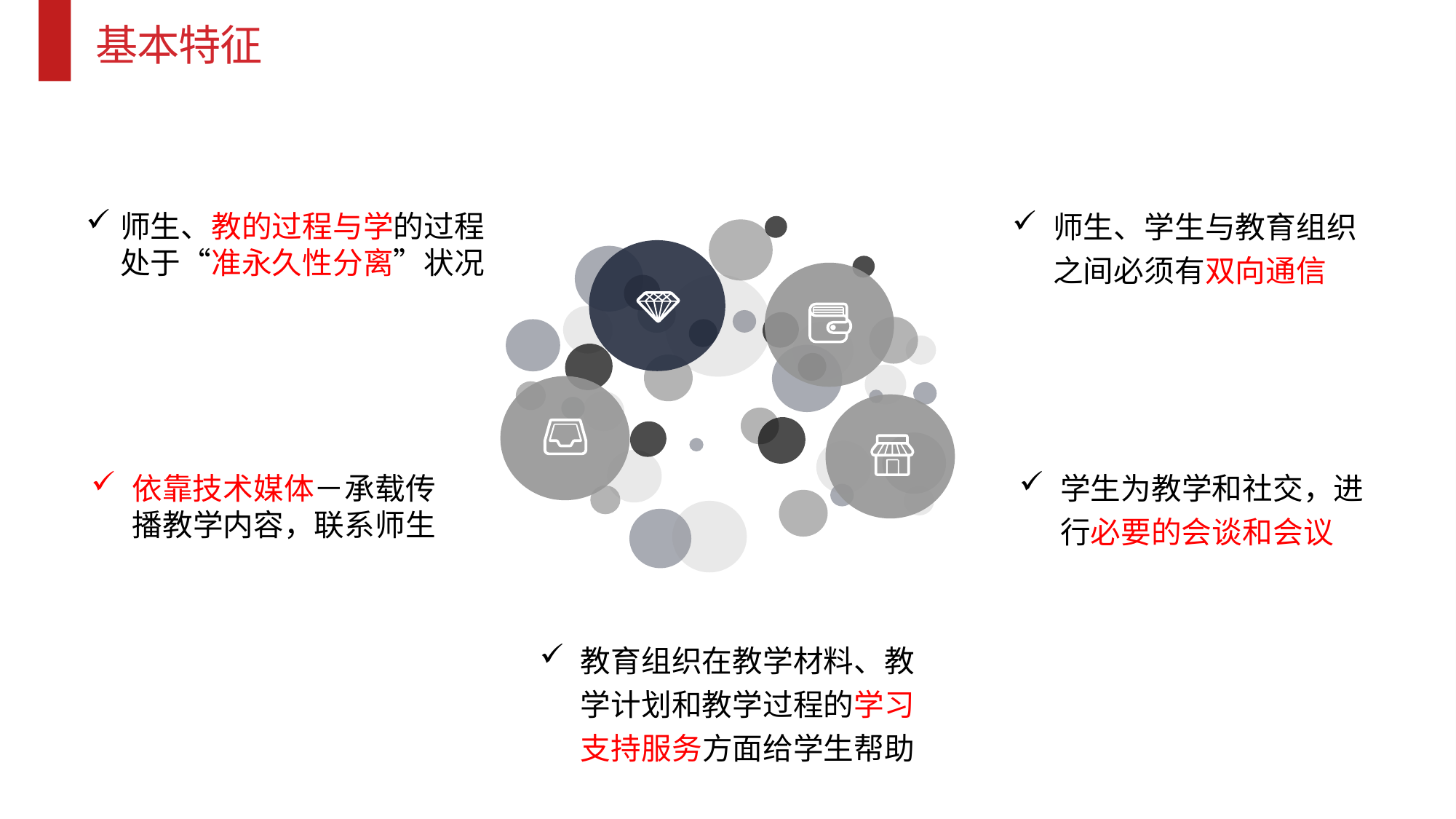

基本特征
师生、学生与教育组织之间必须有双向通信
师生、教的过程与学的过程处于“准永久性分离”状况

学生为教学和社交，进行必要的会谈和会议
依靠技术媒体－承载传播教学内容，联系师生
教育组织在教学材料、教学计划和教学过程的学习支持服务方面给学生帮助